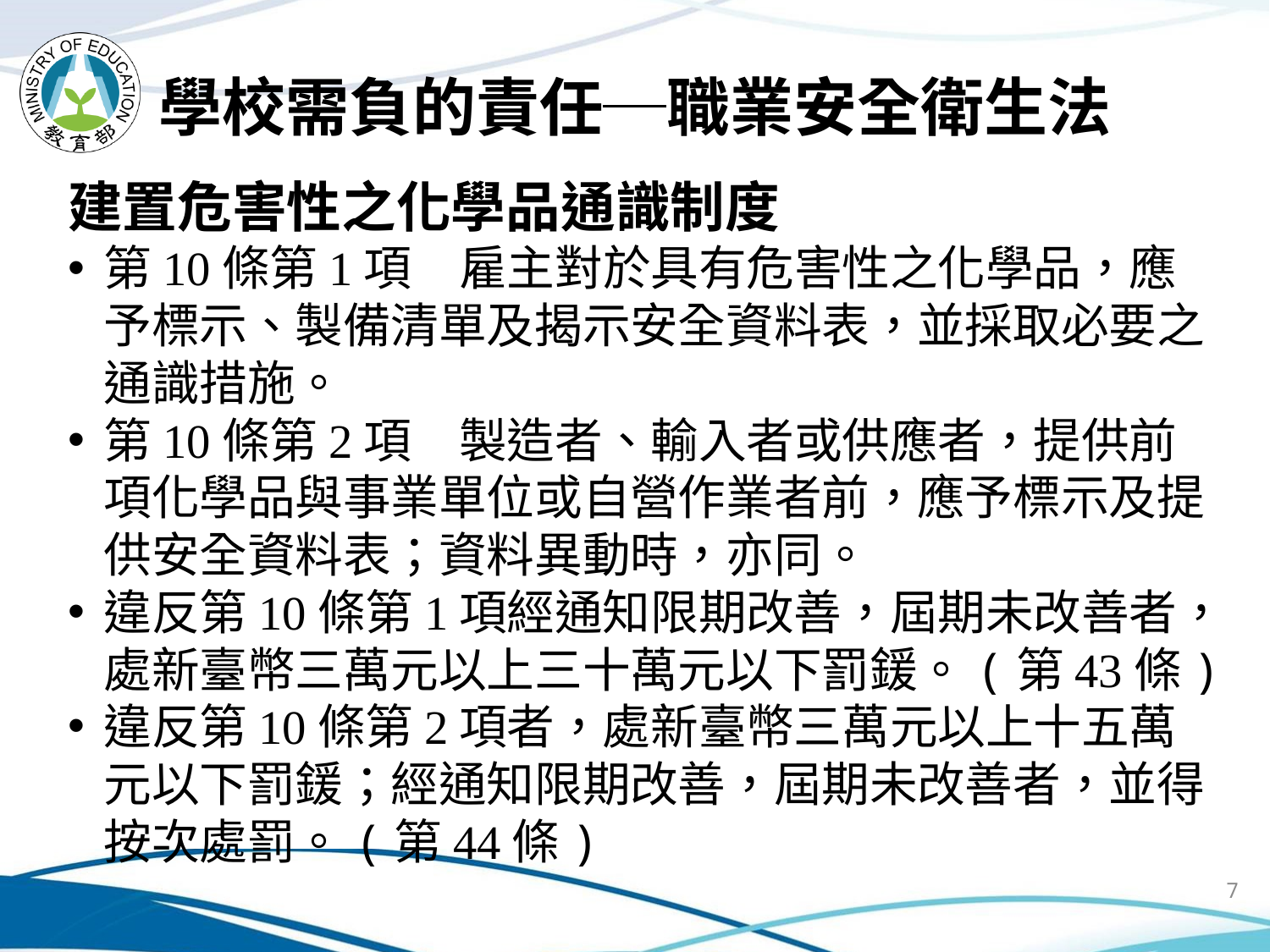

# 學校需負的責任─職業安全衛生法
建置危害性之化學品通識制度
第10條第1項　雇主對於具有危害性之化學品，應予標示、製備清單及揭示安全資料表，並採取必要之通識措施。
第10條第2項　製造者、輸入者或供應者，提供前項化學品與事業單位或自營作業者前，應予標示及提供安全資料表；資料異動時，亦同。
違反第10條第1項經通知限期改善，屆期未改善者，處新臺幣三萬元以上三十萬元以下罰鍰。(第43條)
違反第10條第2項者，處新臺幣三萬元以上十五萬元以下罰鍰；經通知限期改善，屆期未改善者，並得按次處罰。(第44條)
7